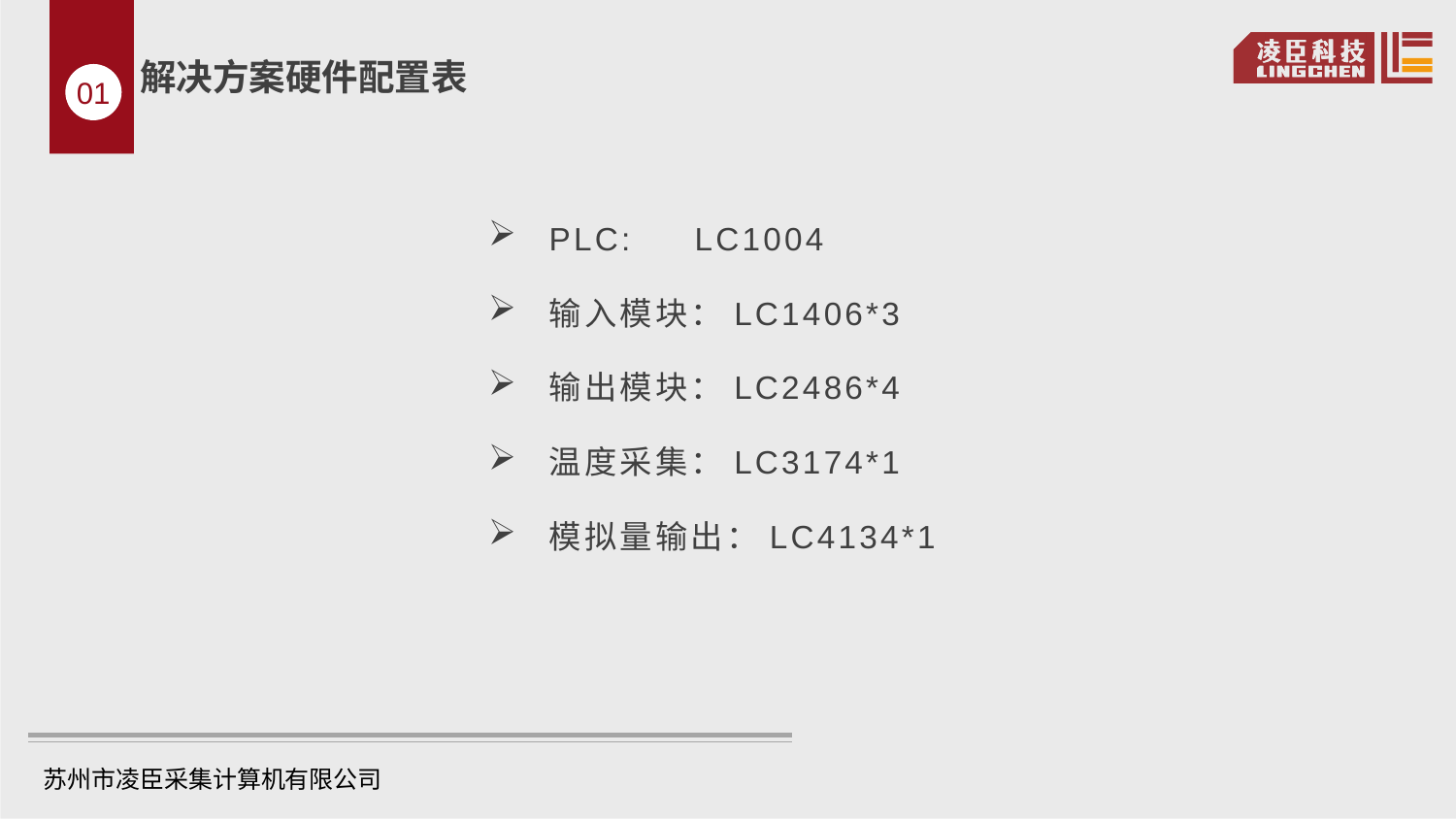

解决方案硬件配置表

01
PLC:	LC1004
输入模块：LC1406*3
输出模块：LC2486*4
温度采集：LC3174*1
模拟量输出：LC4134*1